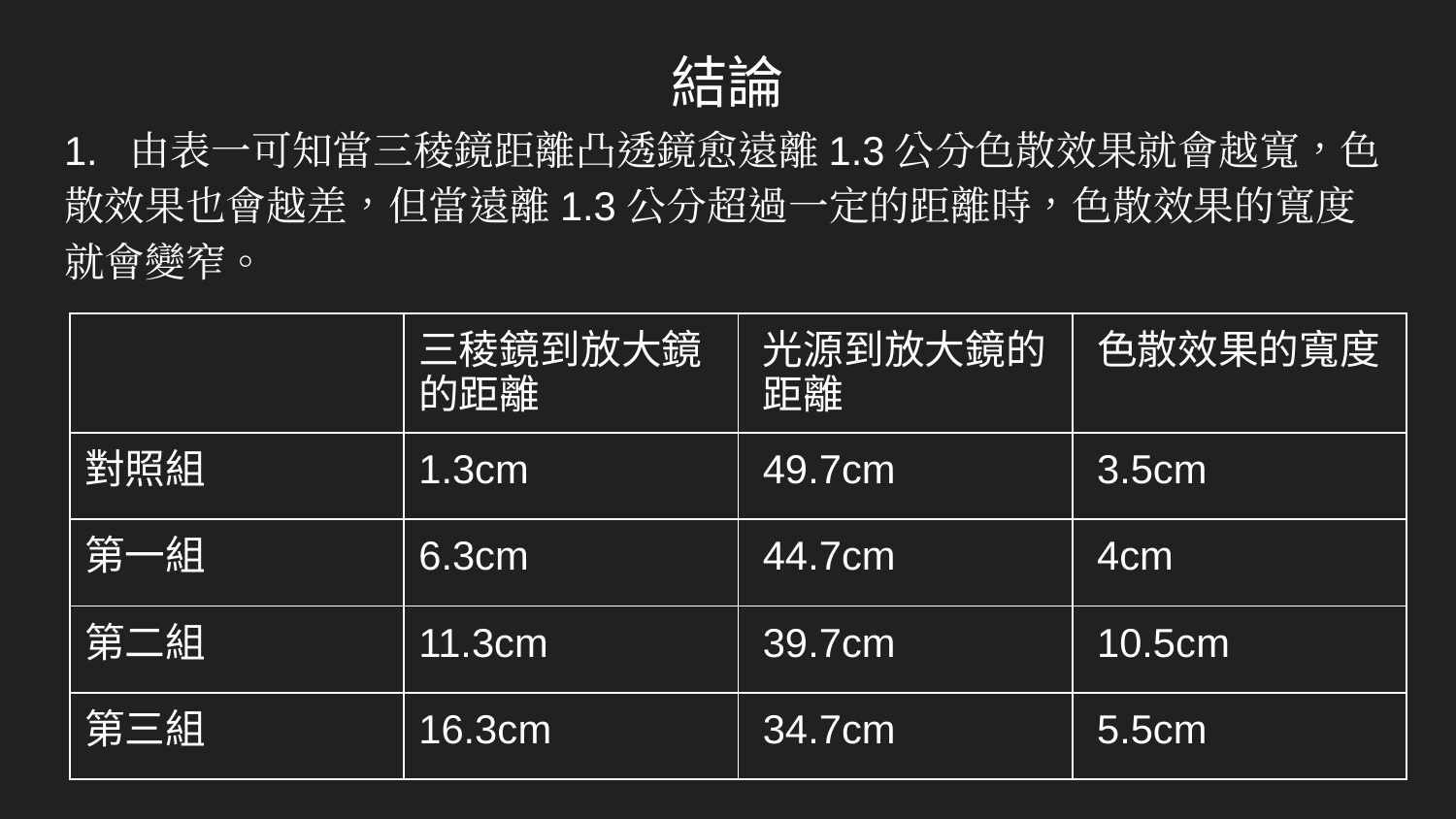

# 結論
1.  由表一可知當三稜鏡距離凸透鏡愈遠離1.3公分色散效果就會越寬，色散效果也會越差，但當遠離1.3公分超過一定的距離時，色散效果的寬度就會變窄。

|  | 三稜鏡到放大鏡的距離 | 光源到放大鏡的距離 | 色散效果的寬度 |
| --- | --- | --- | --- |
| 對照組 | 1.3cm | 49.7cm | 3.5cm |
| 第一組 | 6.3cm | 44.7cm | 4cm |
| 第二組 | 11.3cm | 39.7cm | 10.5cm |
| 第三組 | 16.3cm | 34.7cm | 5.5cm |